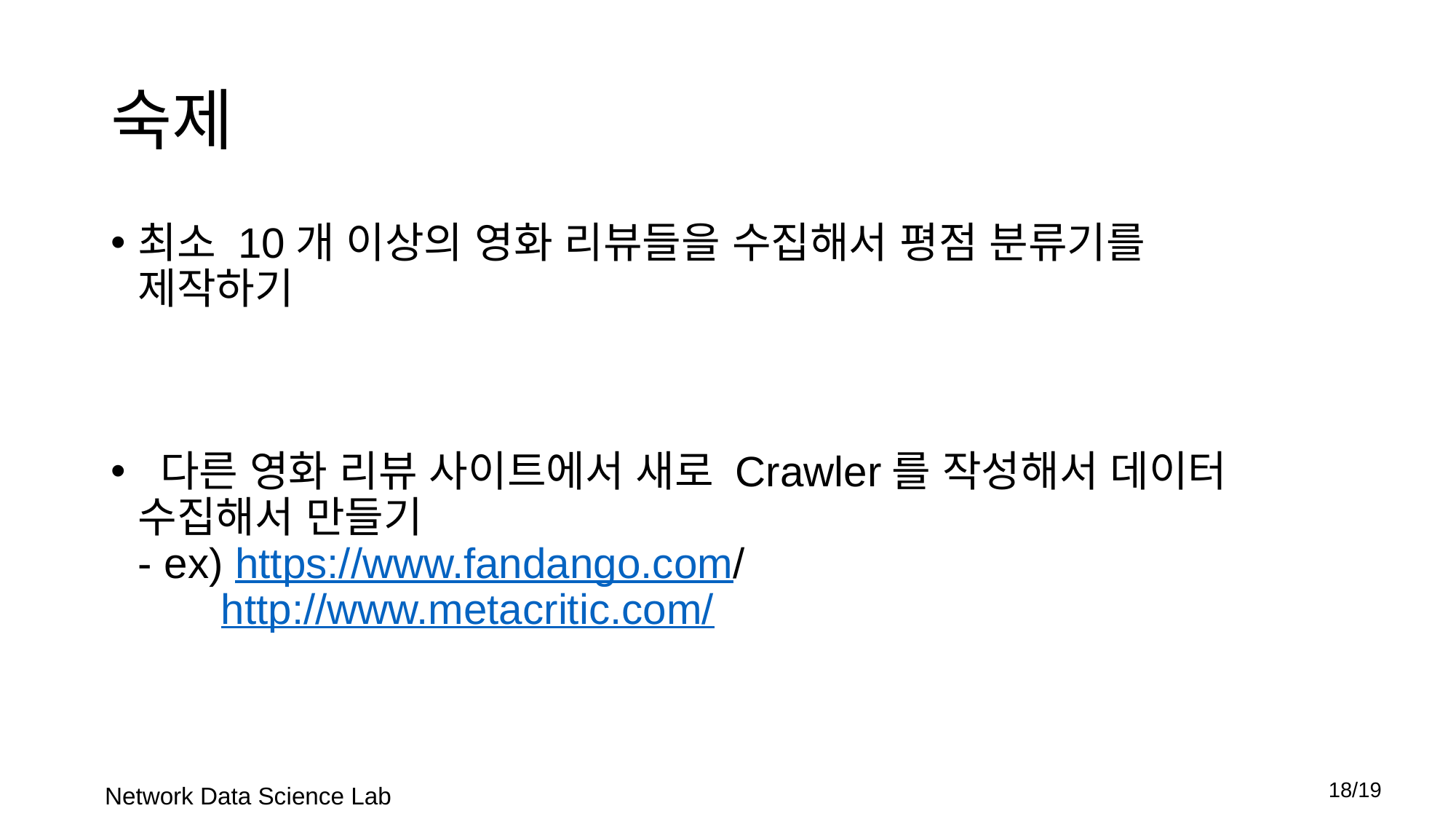

# 숙제
최소 10개 이상의 영화 리뷰들을 수집해서 평점 분류기를 제작하기

 다른 영화 리뷰 사이트에서 새로 Crawler를 작성해서 데이터 수집해서 만들기
- ex) https://www.fandango.com/
       http://www.metacritic.com/

18/19